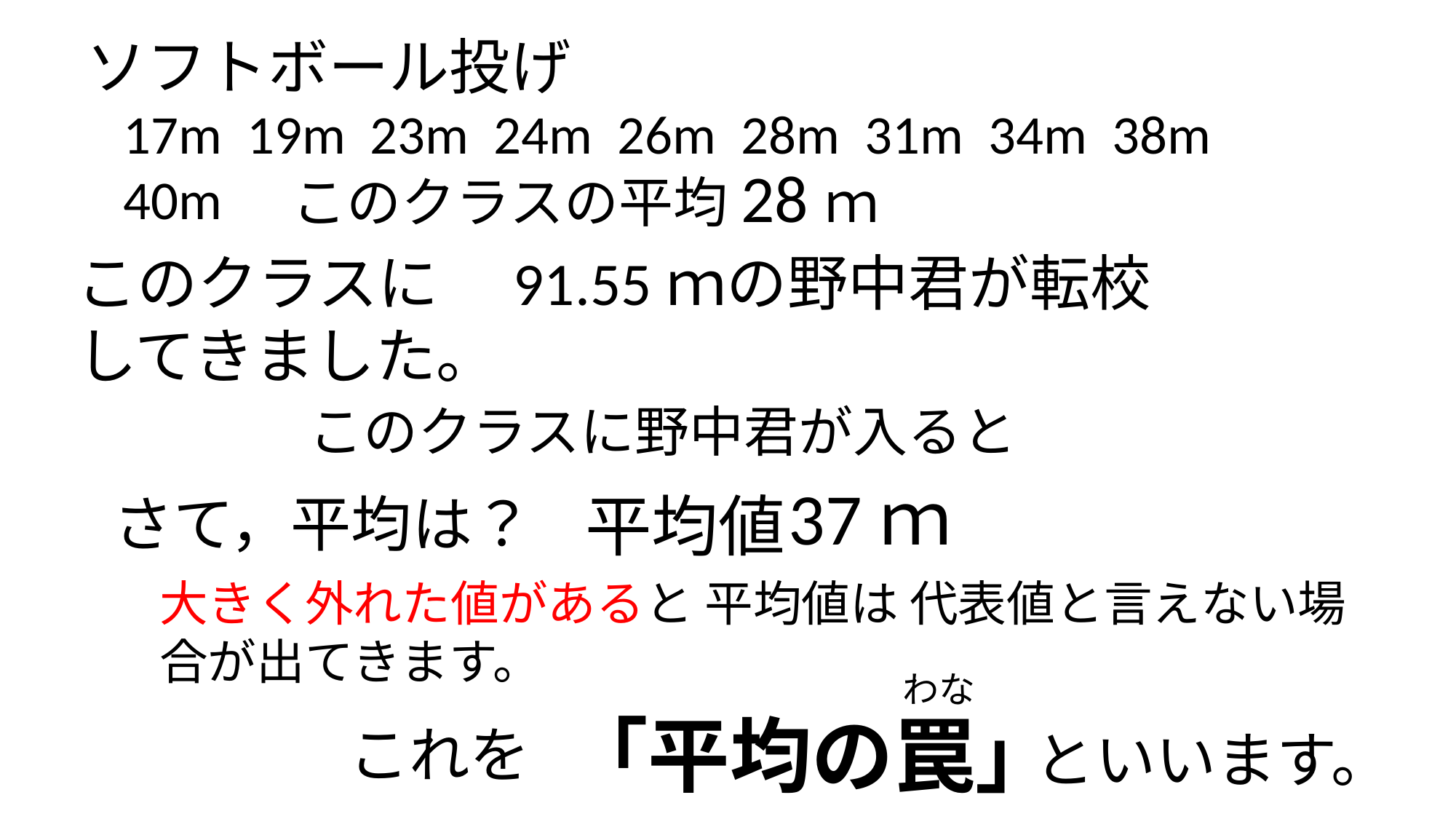

ソフトボール投げ
17m  19m  23m  24m  26m  28m  31m  34m  38m  40m
このクラスの平均28ｍ
このクラスに　91.55ｍの野中君が転校してきました。
このクラスに野中君が入ると
37ｍ
平均値
さて，平均は？
大きく外れた値があると 平均値は 代表値と言えない場合が出てきます。
わな
「平均の罠」
これを
といいます。